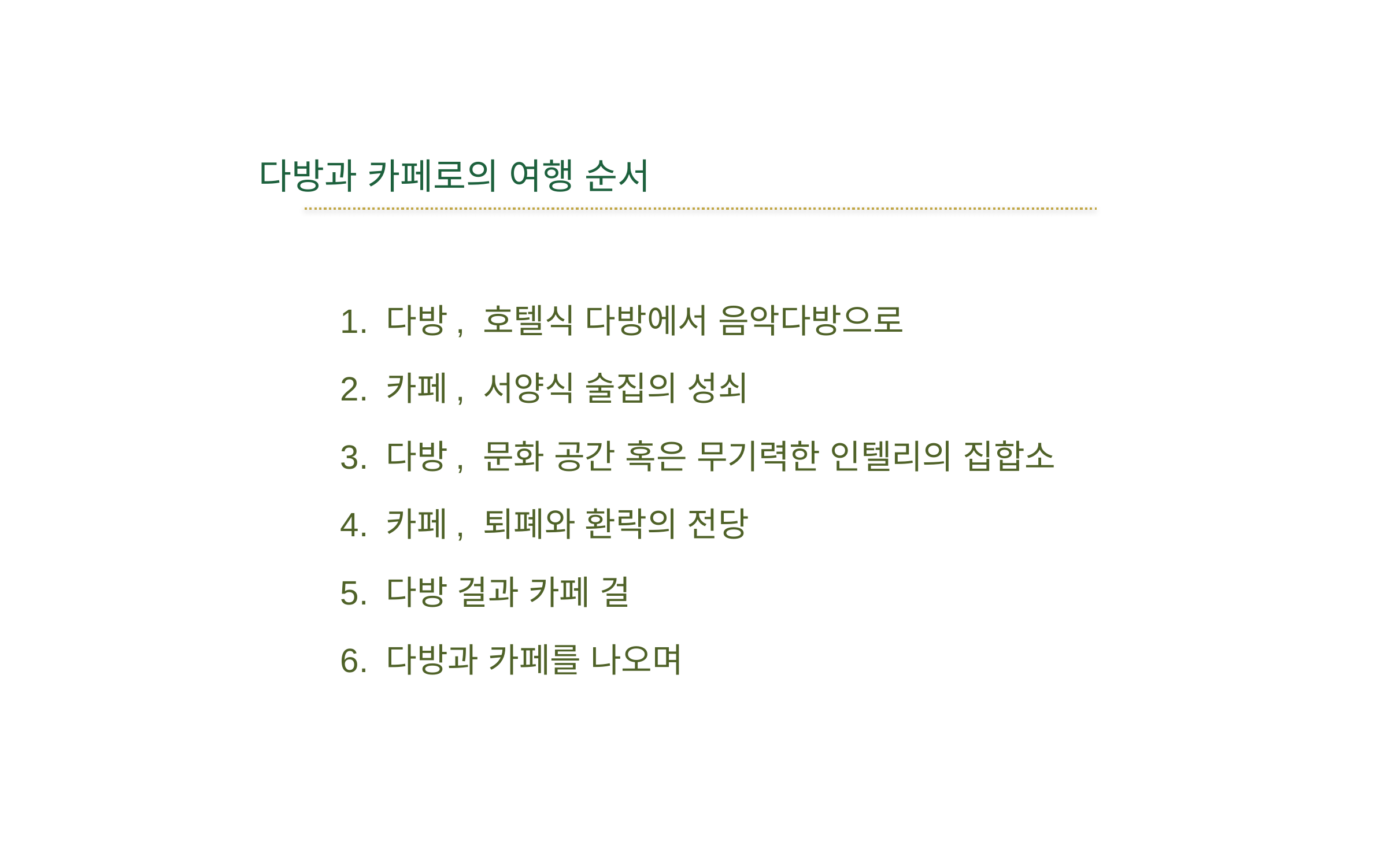

# 다방과 카페로의 여행 순서
1. 다방, 호텔식 다방에서 음악다방으로
2. 카페, 서양식 술집의 성쇠
3. 다방, 문화 공간 혹은 무기력한 인텔리의 집합소
4. 카페, 퇴폐와 환락의 전당
5. 다방 걸과 카페 걸
6. 다방과 카페를 나오며